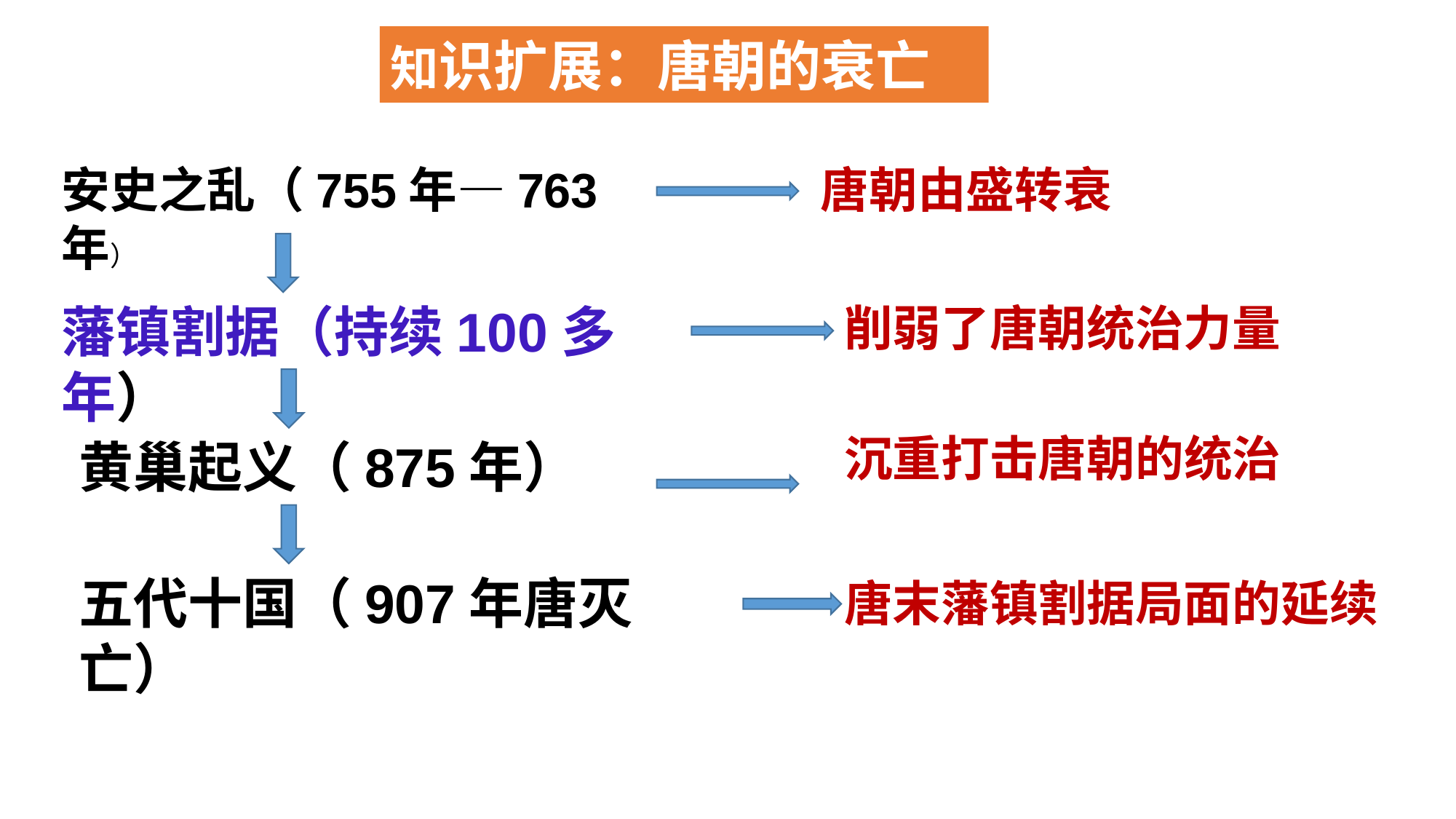

知识扩展：唐朝的衰亡
安史之乱（755年—763年）
唐朝由盛转衰

藩镇割据（持续100多年）
削弱了唐朝统治力量

沉重打击唐朝的统治
黄巢起义（875年）

五代十国（907年唐灭亡）
唐末藩镇割据局面的延续